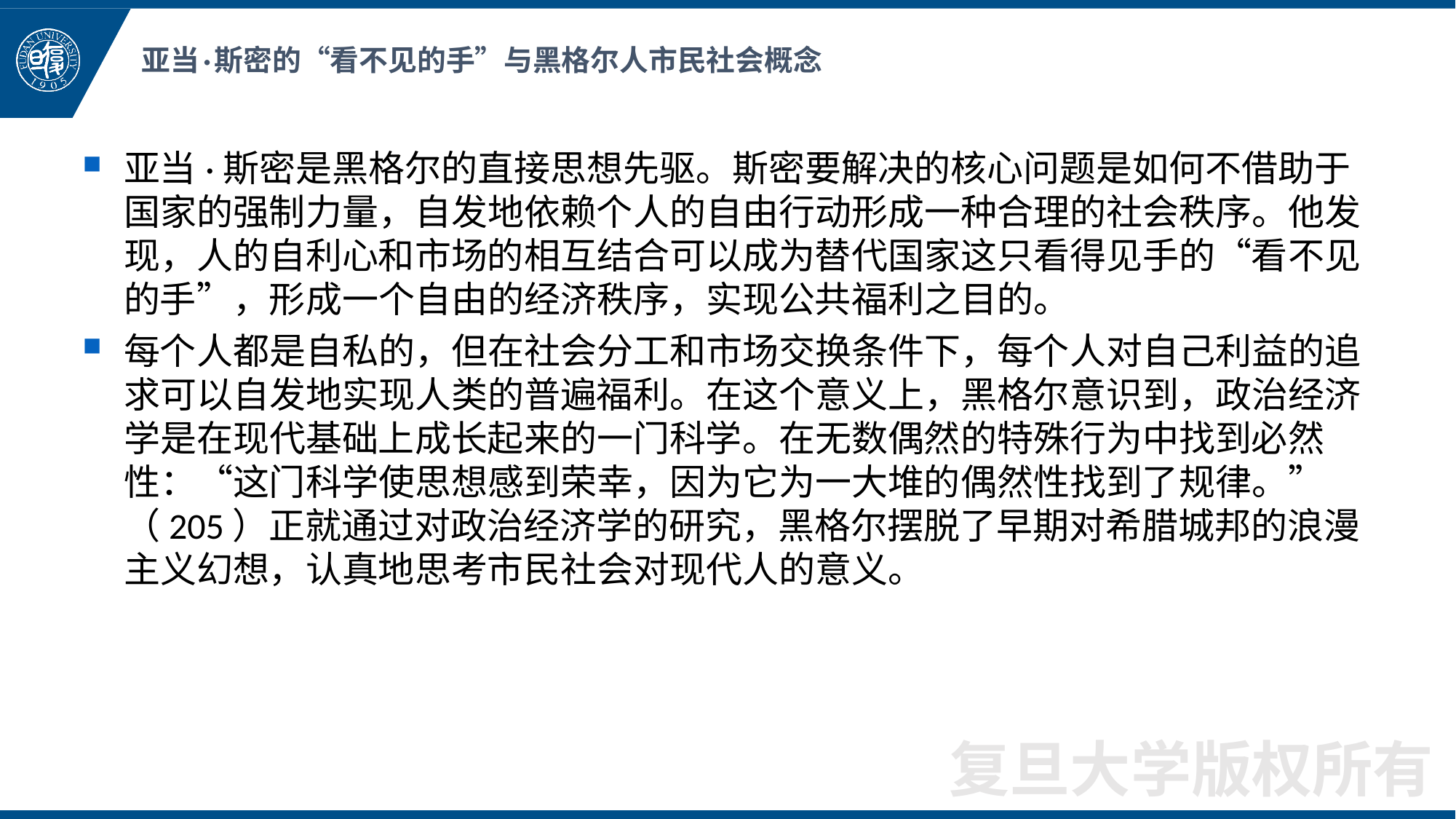

# 亚当·斯密的“看不见的手”与黑格尔人市民社会概念
亚当·斯密是黑格尔的直接思想先驱。斯密要解决的核心问题是如何不借助于国家的强制力量，自发地依赖个人的自由行动形成一种合理的社会秩序。他发现，人的自利心和市场的相互结合可以成为替代国家这只看得见手的“看不见的手”，形成一个自由的经济秩序，实现公共福利之目的。
每个人都是自私的，但在社会分工和市场交换条件下，每个人对自己利益的追求可以自发地实现人类的普遍福利。在这个意义上，黑格尔意识到，政治经济学是在现代基础上成长起来的一门科学。在无数偶然的特殊行为中找到必然性：“这门科学使思想感到荣幸，因为它为一大堆的偶然性找到了规律。”（205）正就通过对政治经济学的研究，黑格尔摆脱了早期对希腊城邦的浪漫主义幻想，认真地思考市民社会对现代人的意义。